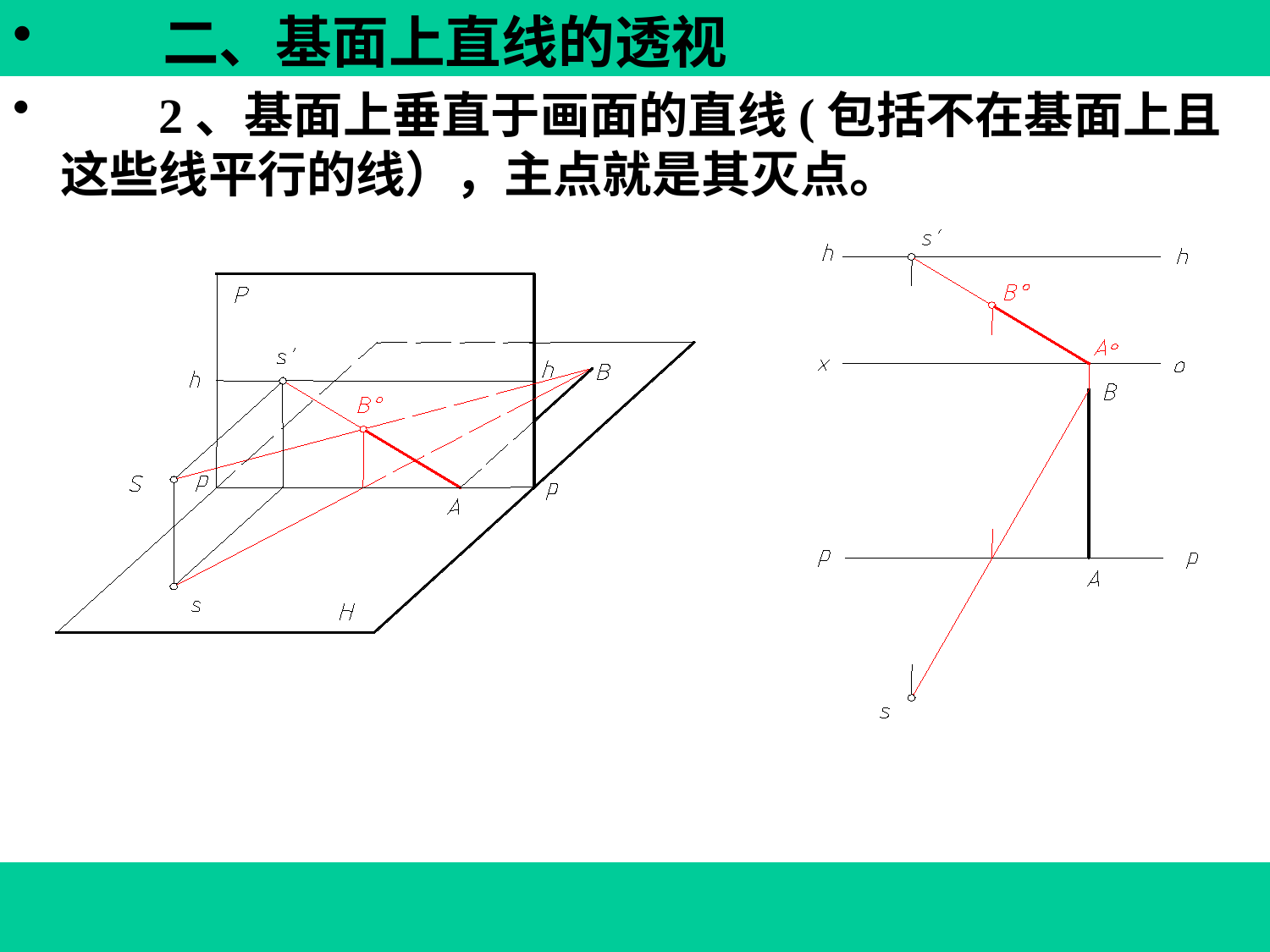

二、基面上直线的透视
        2、基面上垂直于画面的直线(包括不在基面上且这些线平行的线），主点就是其灭点。